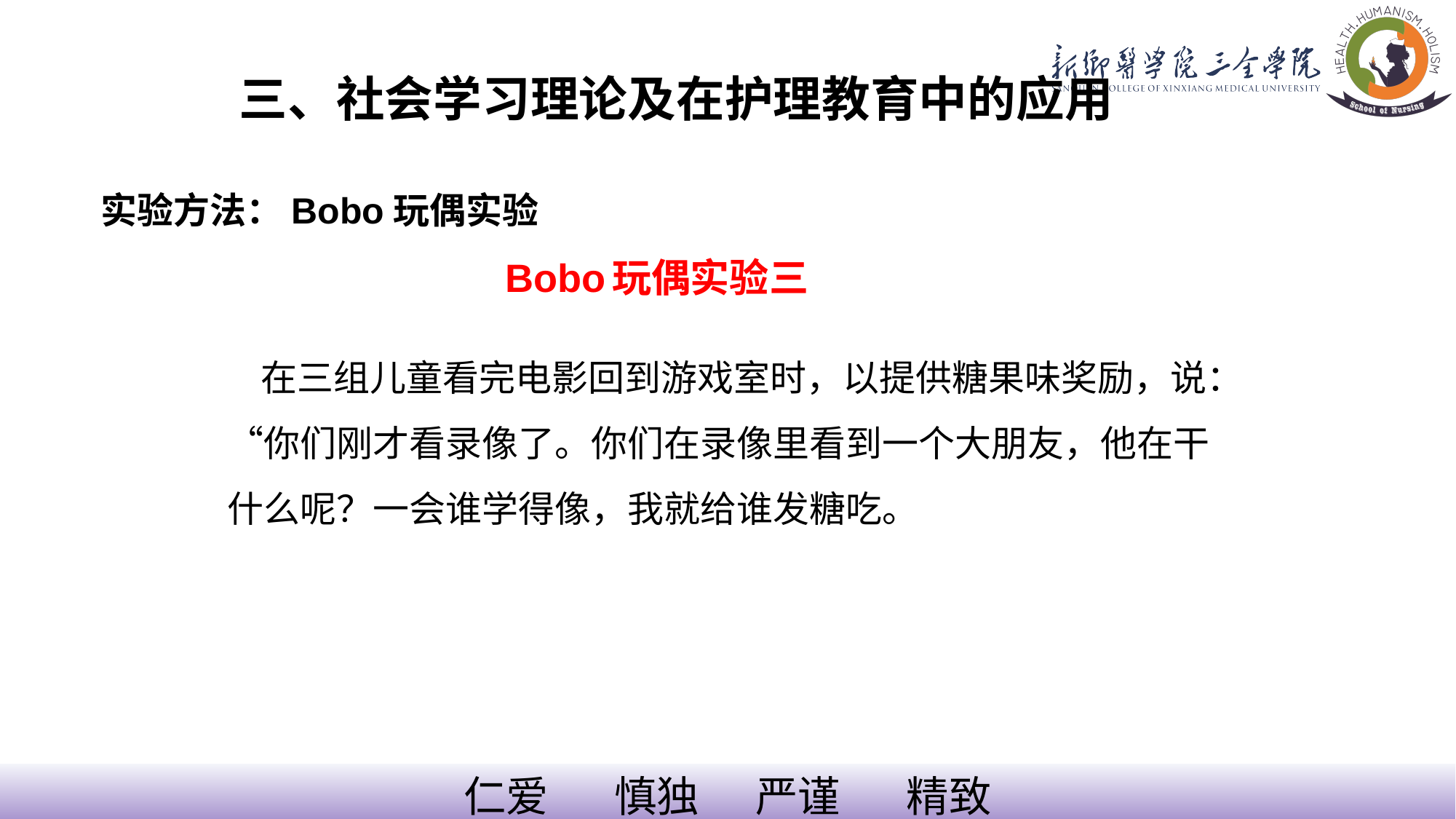

三、社会学习理论及在护理教育中的应用
实验方法：Bobo玩偶实验
 Bobo玩偶实验三
   在三组儿童看完电影回到游戏室时，以提供糖果味奖励，说：“你们刚才看录像了。你们在录像里看到一个大朋友，他在干什么呢？一会谁学得像，我就给谁发糖吃。